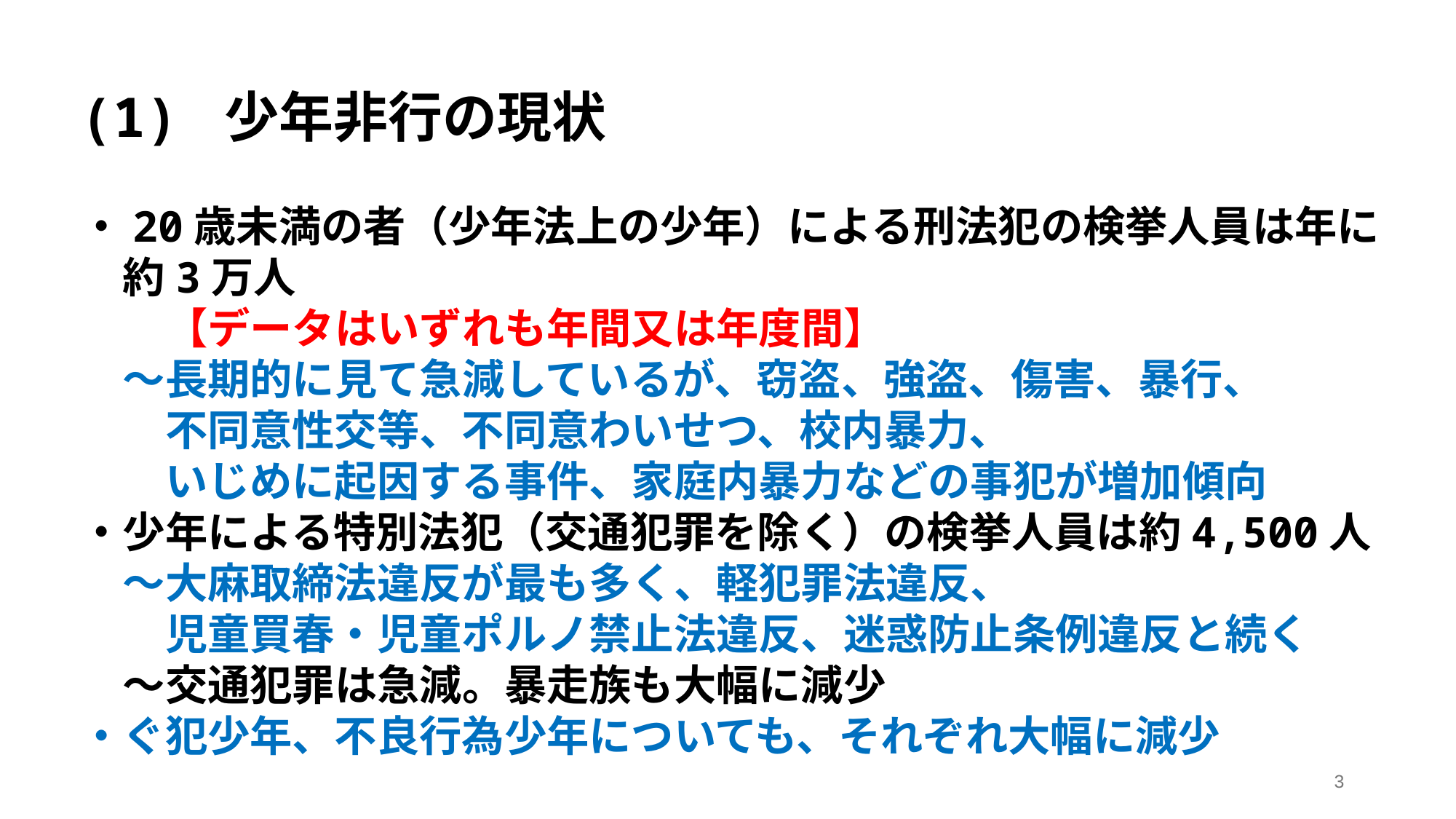

(1) 少年非行の現状

・20歳未満の者（少年法上の少年）による刑法犯の検挙人員は年に
　約3万人
　　【データはいずれも年間又は年度間】
　～長期的に見て急減しているが、窃盗、強盗、傷害、暴行、
　　不同意性交等、不同意わいせつ、校内暴力、
　　いじめに起因する事件、家庭内暴力などの事犯が増加傾向
・少年による特別法犯（交通犯罪を除く）の検挙人員は約4,500人
　～大麻取締法違反が最も多く、軽犯罪法違反、
　　児童買春・児童ポルノ禁止法違反、迷惑防止条例違反と続く
　～交通犯罪は急減。暴走族も大幅に減少
・ぐ犯少年、不良行為少年についても、それぞれ大幅に減少
3